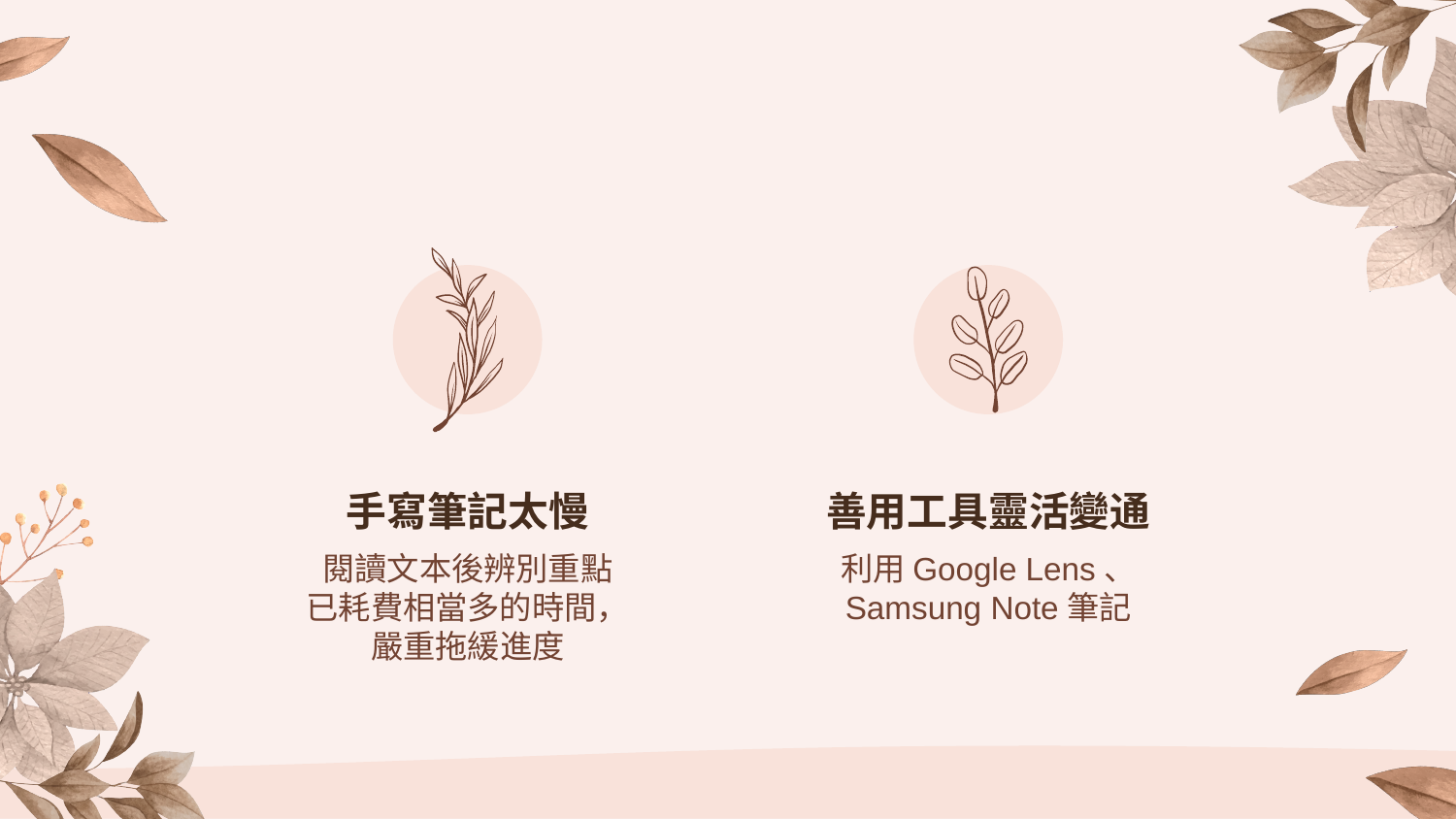

手寫筆記太慢
善用工具靈活變通
閱讀文本後辨別重點
已耗費相當多的時間，
嚴重拖緩進度
利用Google Lens、
Samsung Note筆記